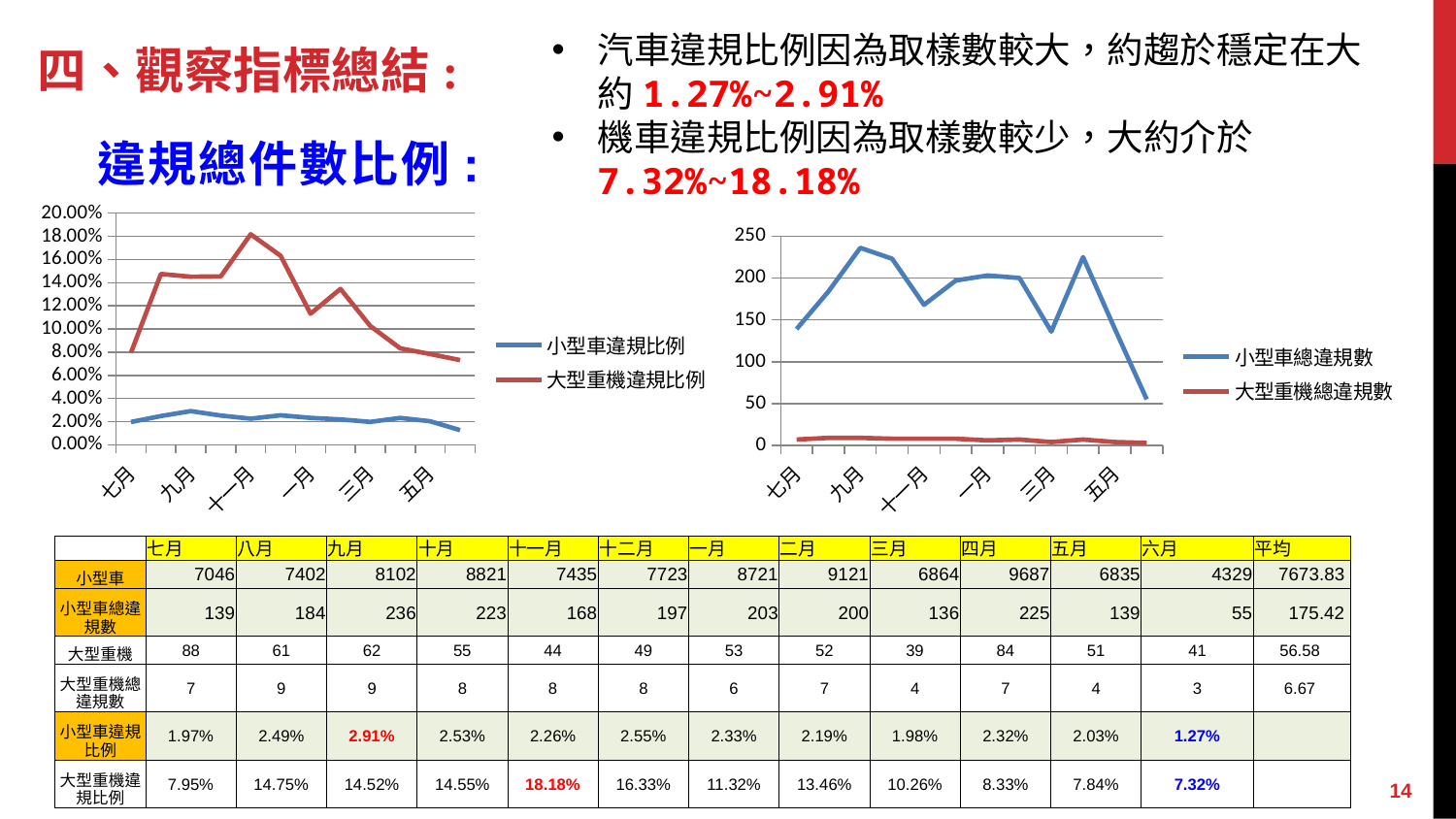

汽車違規比例因為取樣數較大，約趨於穩定在大約1.27%~2.91%
機車違規比例因為取樣數較少，大約介於7.32%~18.18%
# 四、觀察指標總結:
違規總件數比例:

### Chart

| Category | 小型車違規比例 | 大型重機違規比例 |
|---|---|---|
| 七月 | 0.019727504967357364 | 0.07954545454545454 |
| 八月 | 0.024858146446906242 | 0.14754098360655737 |
| 九月 | 0.029128610219698838 | 0.14516129032258066 |
| 十月 | 0.025280580433057476 | 0.14545454545454545 |
| 十一月 | 0.022595830531271014 | 0.18181818181818182 |
| 十二月 | 0.025508222193448143 | 0.16326530612244897 |
| 一月 | 0.023277147116156405 | 0.11320754716981132 |
| 二月 | 0.02192742023900888 | 0.1346153846153846 |
| 三月 | 0.019813519813519812 | 0.10256410256410256 |
| 四月 | 0.02322700526478786 | 0.08333333333333333 |
| 五月 | 0.02033650329188003 | 0.0784313725490196 |
| 六月 | 0.012705012705012704 | 0.07317073170731707 |

### Chart

| Category | 小型車總違規數 | 大型重機總違規數 |
|---|---|---|
| 七月 | 139.0 | 7.0 |
| 八月 | 184.0 | 9.0 |
| 九月 | 236.0 | 9.0 |
| 十月 | 223.0 | 8.0 |
| 十一月 | 168.0 | 8.0 |
| 十二月 | 197.0 | 8.0 |
| 一月 | 203.0 | 6.0 |
| 二月 | 200.0 | 7.0 |
| 三月 | 136.0 | 4.0 |
| 四月 | 225.0 | 7.0 |
| 五月 | 139.0 | 4.0 |
| 六月 | 55.0 | 3.0 |
|  | 七月 | 八月 | 九月 | 十月 | 十一月 | 十二月 | 一月 | 二月 | 三月 | 四月 | 五月 | 六月 | 平均 |
| --- | --- | --- | --- | --- | --- | --- | --- | --- | --- | --- | --- | --- | --- |
| 小型車 | 7046 | 7402 | 8102 | 8821 | 7435 | 7723 | 8721 | 9121 | 6864 | 9687 | 6835 | 4329 | 7673.83 |
| 小型車總違規數 | 139 | 184 | 236 | 223 | 168 | 197 | 203 | 200 | 136 | 225 | 139 | 55 | 175.42 |
| 大型重機 | 88 | 61 | 62 | 55 | 44 | 49 | 53 | 52 | 39 | 84 | 51 | 41 | 56.58 |
| 大型重機總違規數 | 7 | 9 | 9 | 8 | 8 | 8 | 6 | 7 | 4 | 7 | 4 | 3 | 6.67 |
| 小型車違規比例 | 1.97% | 2.49% | 2.91% | 2.53% | 2.26% | 2.55% | 2.33% | 2.19% | 1.98% | 2.32% | 2.03% | 1.27% |  |
| 大型重機違規比例 | 7.95% | 14.75% | 14.52% | 14.55% | 18.18% | 16.33% | 11.32% | 13.46% | 10.26% | 8.33% | 7.84% | 7.32% |  |
14